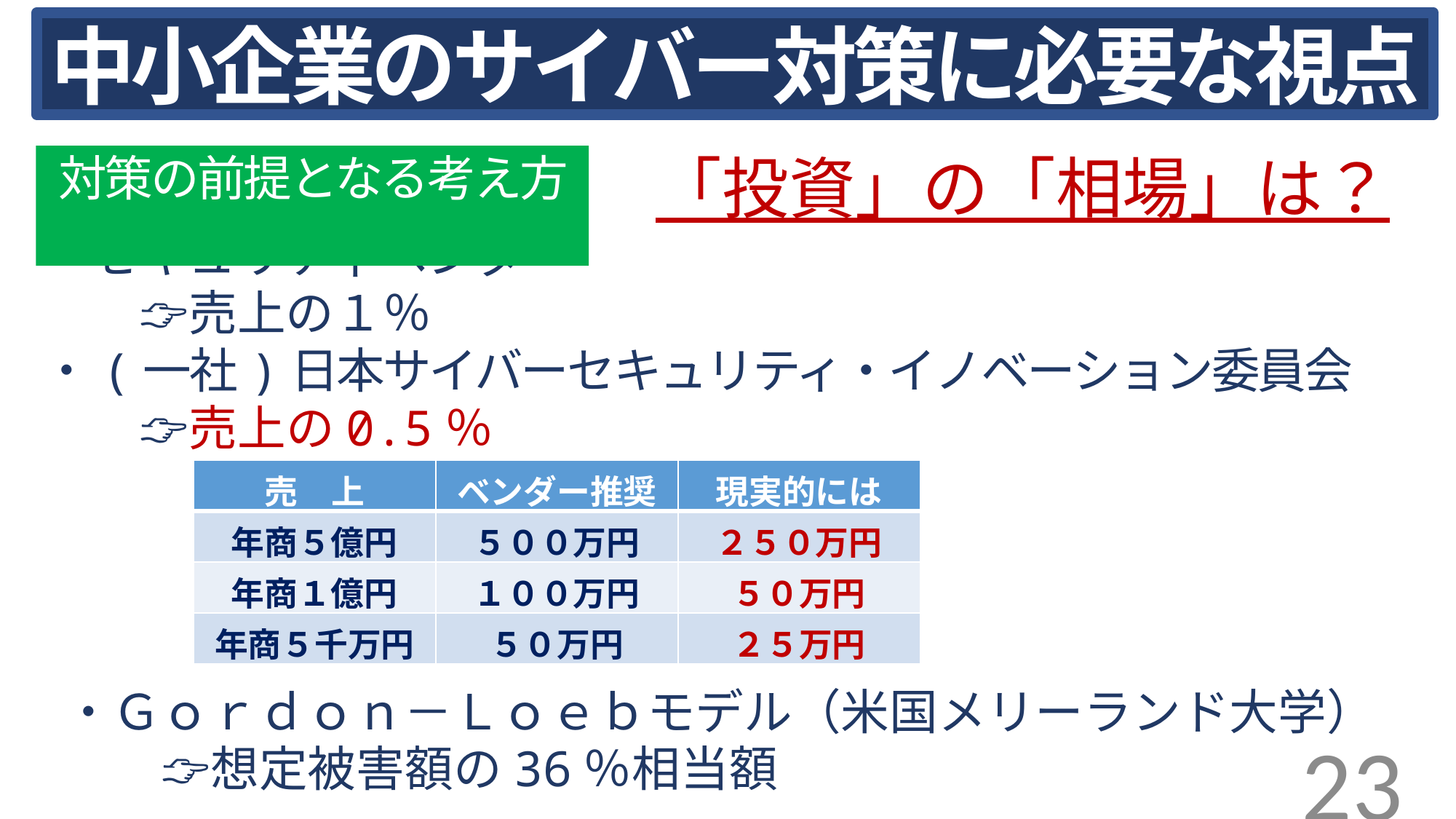

中小企業のサイバー対策に必要な視点
「投資」の「相場」は？
対策の前提となる考え方
・セキュリティベンダ
　　👉売上の１％
・(一社)日本サイバーセキュリティ・イノベーション委員会
　　👉売上の0.5％
| 売　上 | ベンダー推奨 | 現実的には |
| --- | --- | --- |
| 年商５億円 | ５００万円 | ２５０万円 |
| 年商１億円 | １００万円 | ５０万円 |
| 年商５千万円 | ５０万円 | ２５万円 |
・Ｇｏｒｄｏｎ－Ｌｏｅｂモデル（米国メリーランド大学）
　　👉想定被害額の36％相当額
23